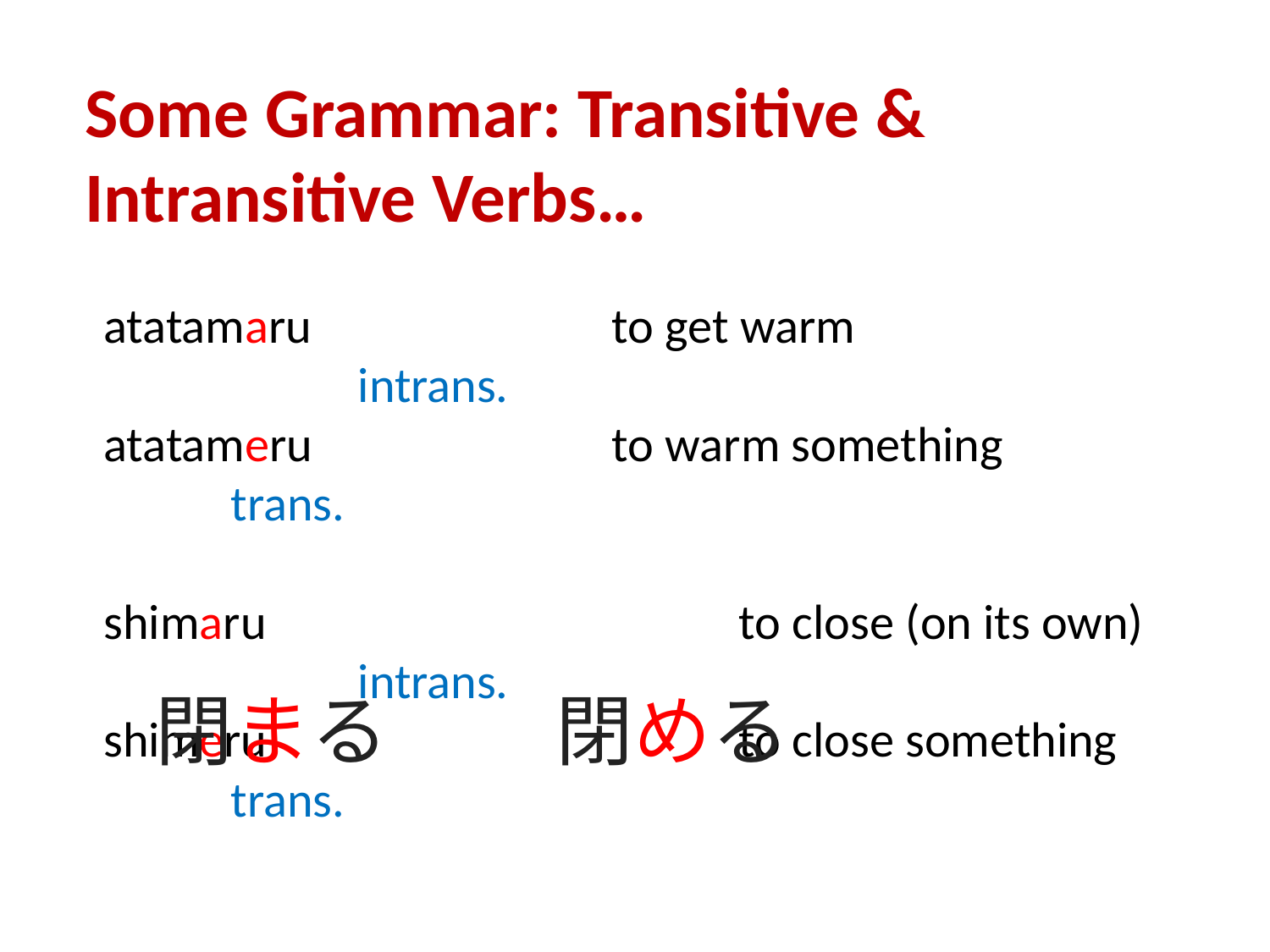

Some Grammar: Transitive & Intransitive Verbs…
atatamaru			to get warm					intrans.
atatameru 			to warm something		trans.

shimaru				to close (on its own)		intrans.
shimeru 				to close something		trans.

閉める
閉まる